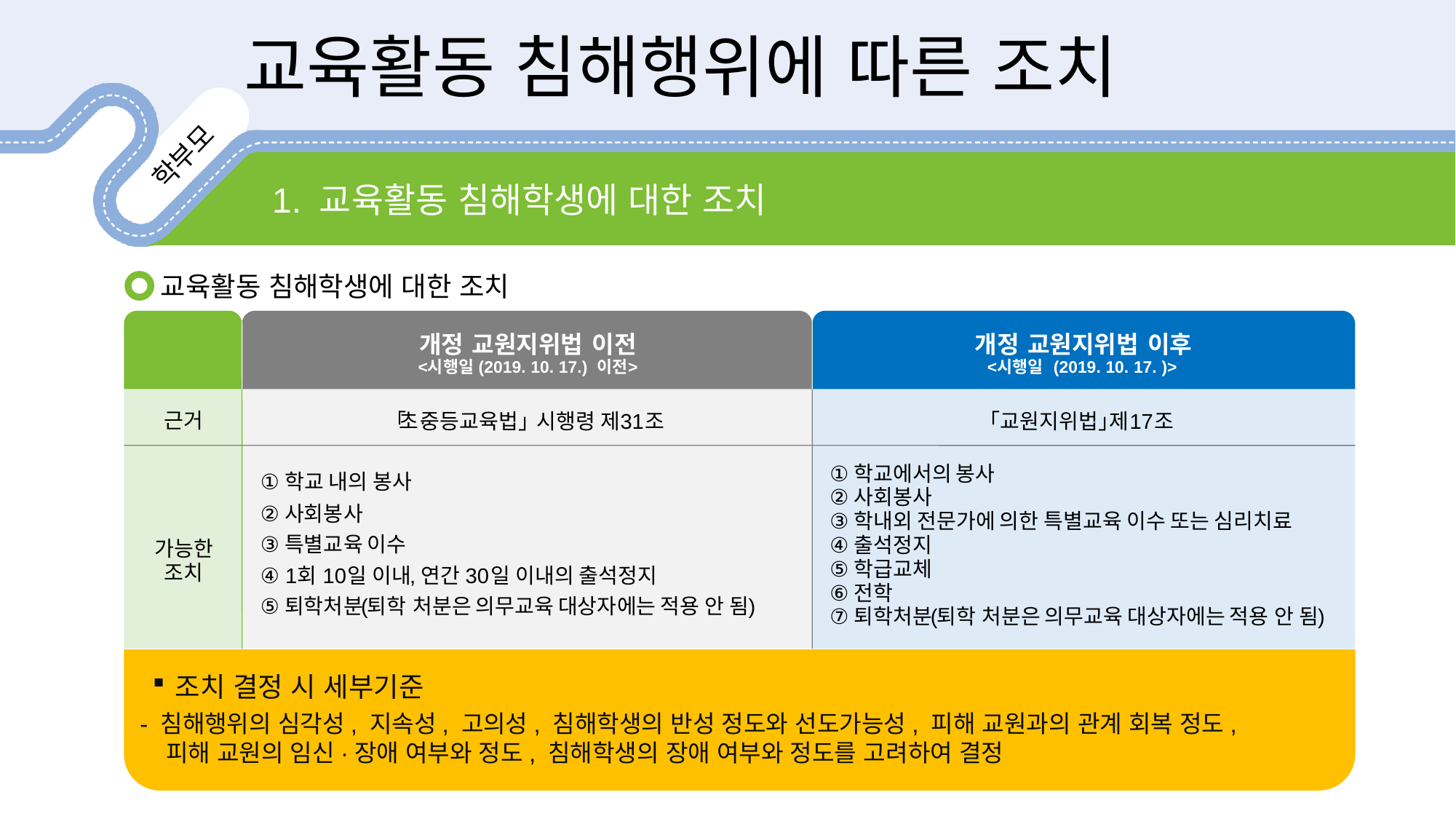

교육활동 침해행위에 따른 조치
1. 교육활동 침해학생에 대한 조치
교육활동 침해학생에 대한 조치

개정
교원지위법
이전
개정
교원지위법
이후
<
시행일
(2019. 10. 17.)
이전
>
<
시행일
(2019. 10. 17. )>

근거
「
초
·
중등교육법」
시행령
제
31
조
「교원지위법」
제
17
조

①
학교에서의
봉사
①
학교
내의
봉사
②
사회봉사
②
사회봉사
③
학내외
전문가에
의한
특별교육
이수
또는
심리치료
③
특별교육
이수
④
출석정지
가능한
⑤
학급교체
조치
④
1
회
10
일
이내
,
연간
30
일
이내의
출석정지
⑥
전학
⑤
퇴학처분
(
퇴학
처분은
의무교육
대상자에는
적용
안
됨
)
⑦
퇴학처분
(
퇴학
처분은
의무교육
대상자에는
적용
안
됨
)
조치 결정 시 세부기준

- 침해행위의 심각성, 지속성, 고의성, 침해학생의 반성 정도와 선도가능성, 피해 교원과의 관계 회복 정도,
   피해 교원의 임신·장애 여부와 정도, 침해학생의 장애 여부와 정도를 고려하여 결정